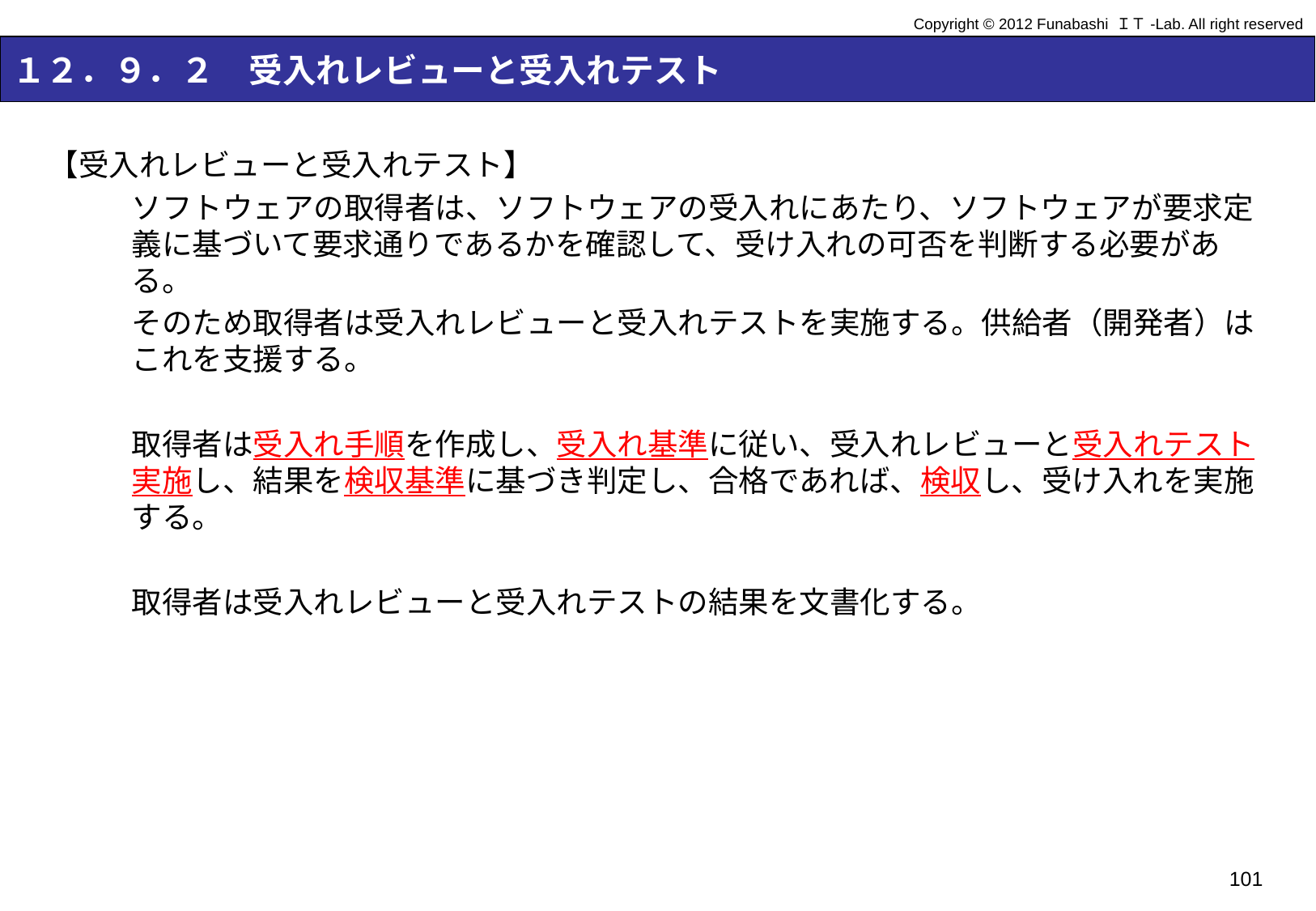

Copyright © 2012 Funabashi ＩＴ-Lab. All right reserved
# １２．９．２　受入れレビューと受入れテスト
【受入れレビューと受入れテスト】
ソフトウェアの取得者は、ソフトウェアの受入れにあたり、ソフトウェアが要求定義に基づいて要求通りであるかを確認して、受け入れの可否を判断する必要がある。
そのため取得者は受入れレビューと受入れテストを実施する。供給者（開発者）はこれを支援する。

取得者は受入れ手順を作成し、受入れ基準に従い、受入れレビューと受入れテスト実施し、結果を検収基準に基づき判定し、合格であれば、検収し、受け入れを実施する。

取得者は受入れレビューと受入れテストの結果を文書化する。

101